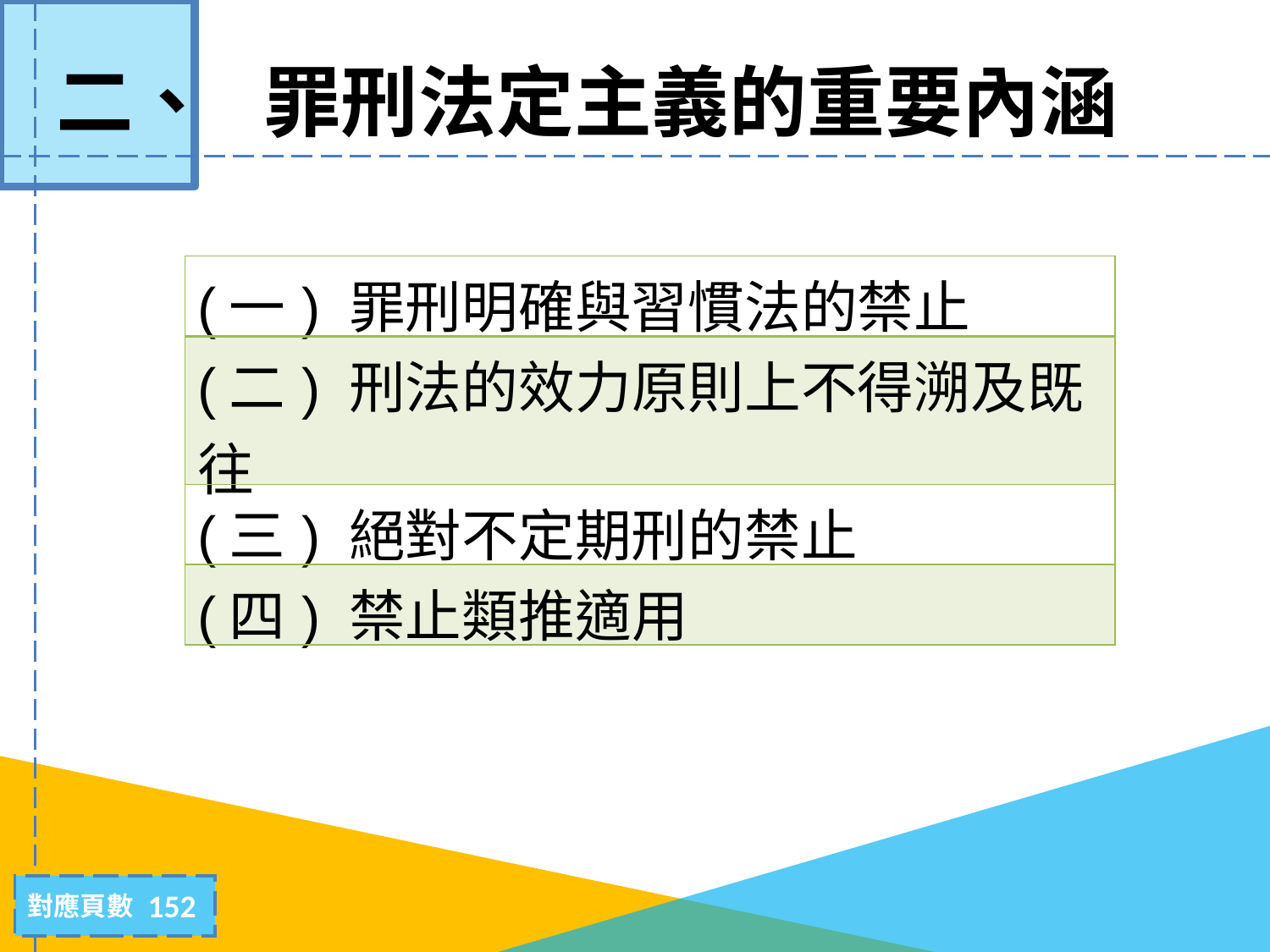

# 罪刑法定主義的重要內涵
二、
| (一) 罪刑明確與習慣法的禁止 |
| --- |
| (二) 刑法的效力原則上不得溯及既往 |
| (三) 絕對不定期刑的禁止 |
| (四) 禁止類推適用 |
152